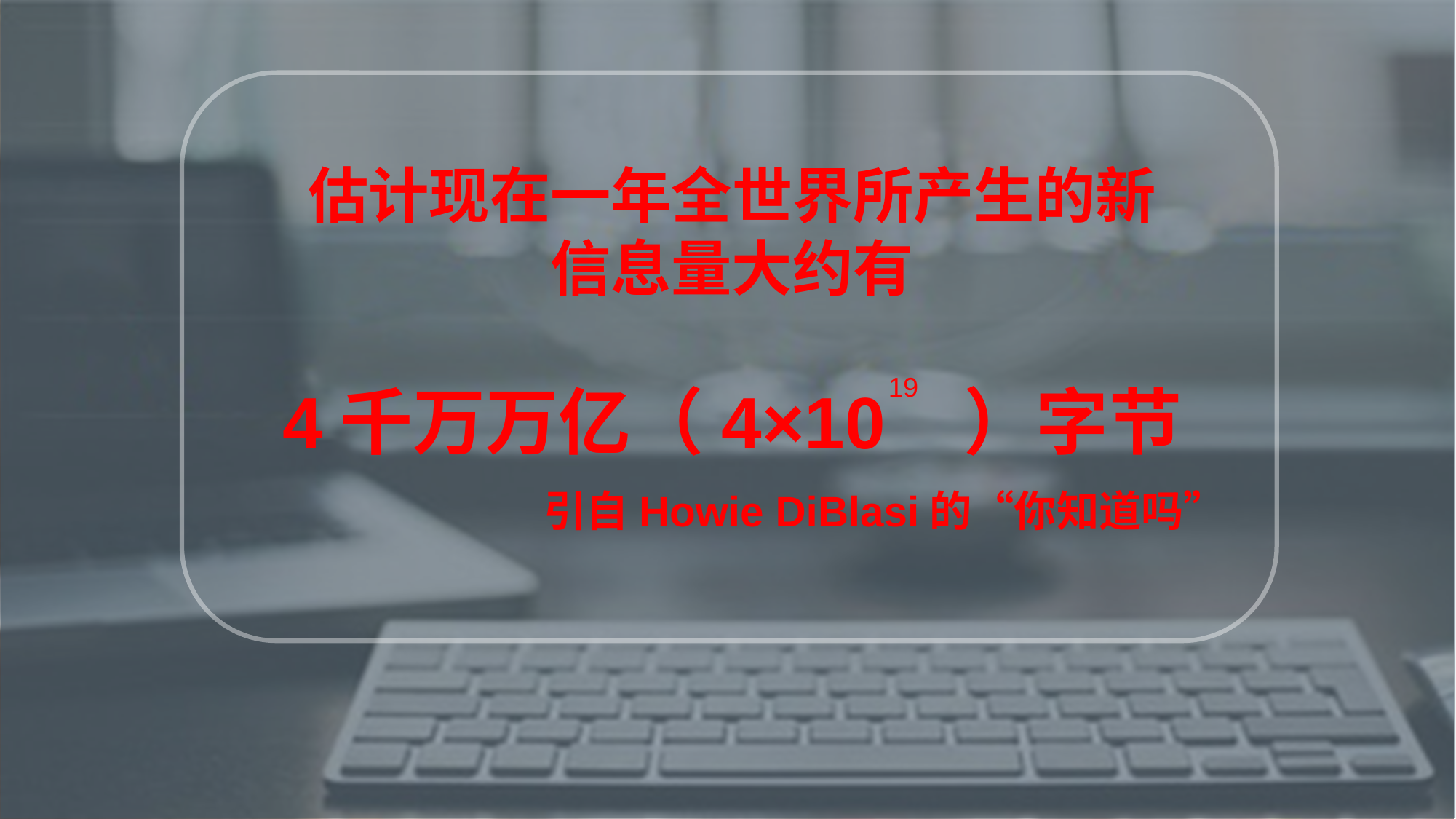

估计现在一年全世界所产生的新
信息量大约有

4千万万亿（4×10   ）字节
引自Howie DiBlasi的“你知道吗”

19